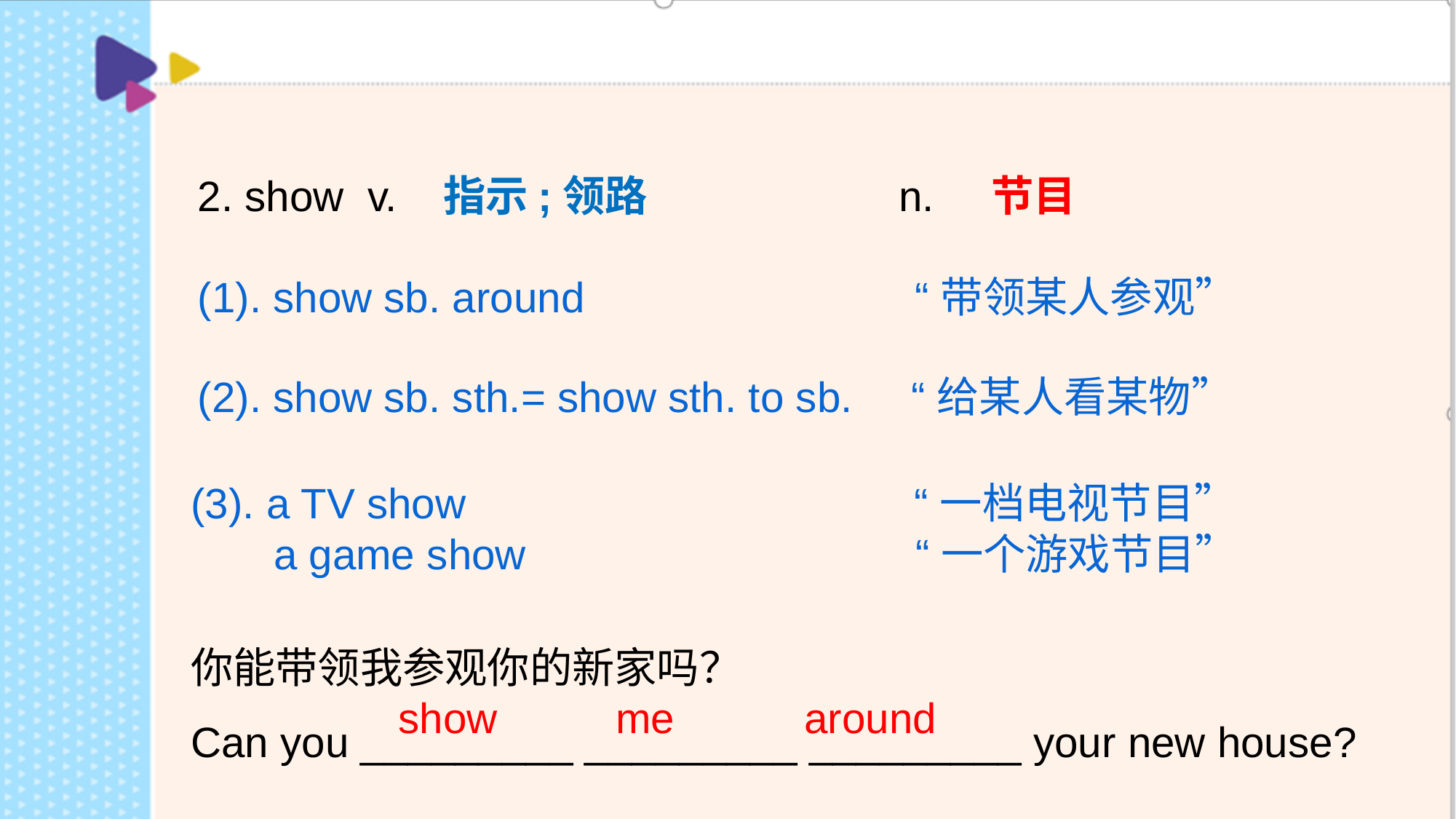

2. show  v.   指示;领路                         n.    节目
(1). show sb. around                            “带领某人参观”
(2). show sb. sth.= show sth. to sb.     “给某人看某物”
(3). a TV show                                      “一档电视节目”
       a game show                                 “一个游戏节目”
| 你能带领我参观你的新家吗？ Can you \_\_\_\_\_\_\_\_\_ \_\_\_\_\_\_\_\_\_ \_\_\_\_\_\_\_\_\_ your new house? |
| --- |
show          me           around